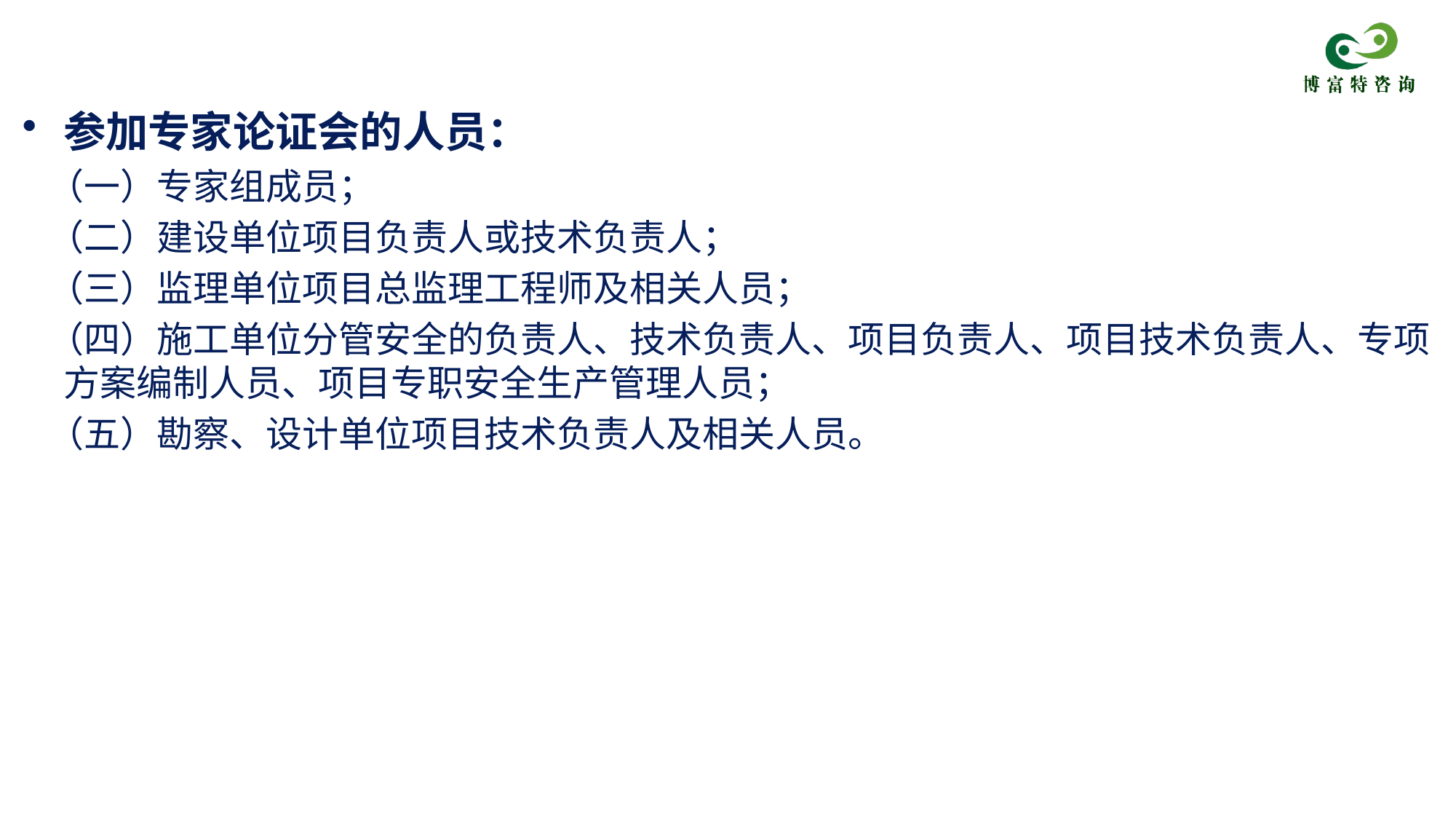

参加专家论证会的人员：
  （一）专家组成员；
  （二）建设单位项目负责人或技术负责人；
  （三）监理单位项目总监理工程师及相关人员；
  （四）施工单位分管安全的负责人、技术负责人、项目负责人、项目技术负责人、专项方案编制人员、项目专职安全生产管理人员；
  （五）勘察、设计单位项目技术负责人及相关人员。

精选PPT
12